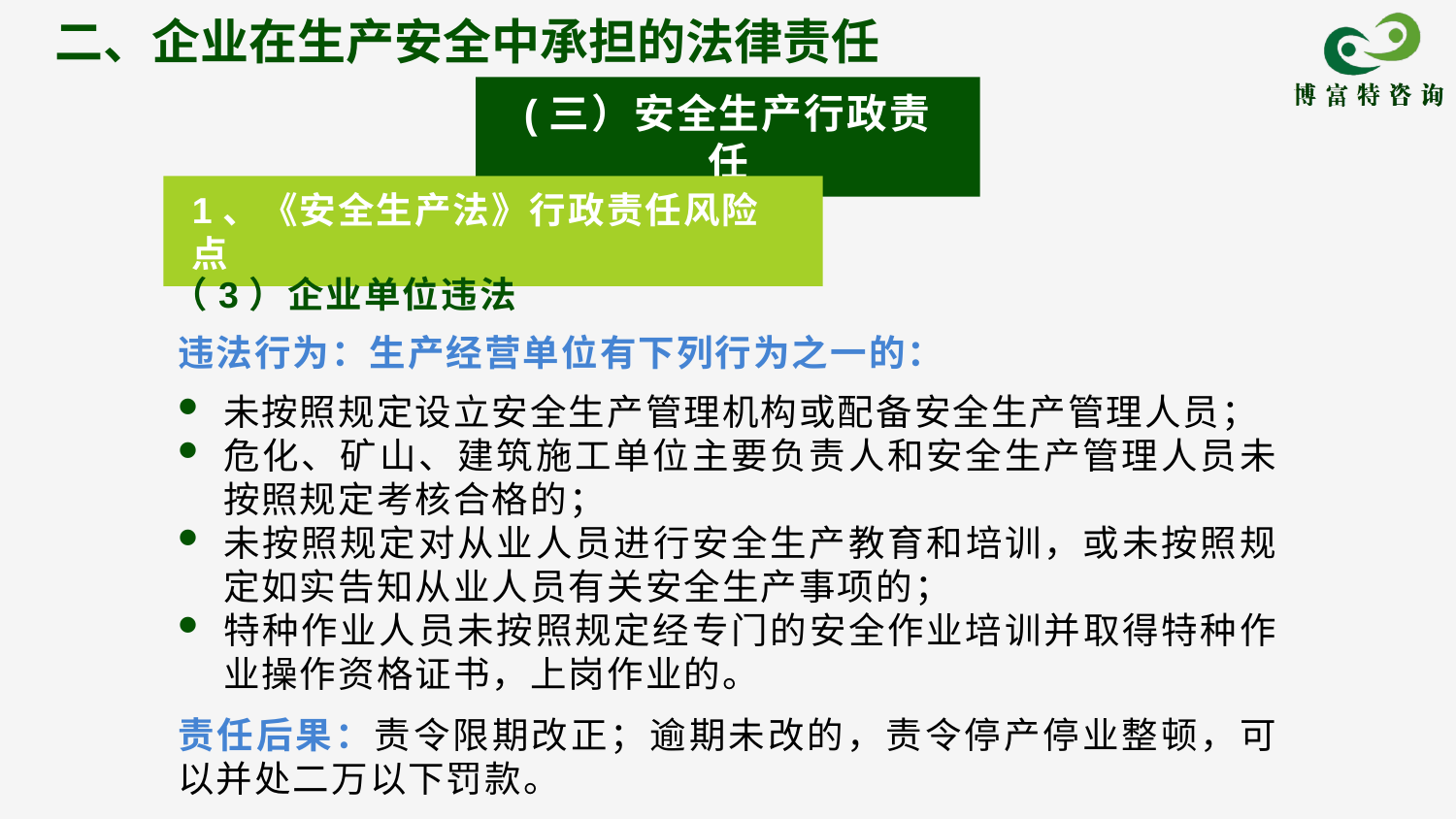

二、企业在生产安全中承担的法律责任
(三）安全生产行政责任
1、《安全生产法》行政责任风险点
违法行为：生产经营单位有下列行为之一的：
（3）企业单位违法
未按照规定设立安全生产管理机构或配备安全生产管理人员；
危化、矿山、建筑施工单位主要负责人和安全生产管理人员未按照规定考核合格的；
未按照规定对从业人员进行安全生产教育和培训，或未按照规定如实告知从业人员有关安全生产事项的；
特种作业人员未按照规定经专门的安全作业培训并取得特种作业操作资格证书，上岗作业的。
责任后果：责令限期改正；逾期未改的，责令停产停业整顿，可以并处二万以下罚款。